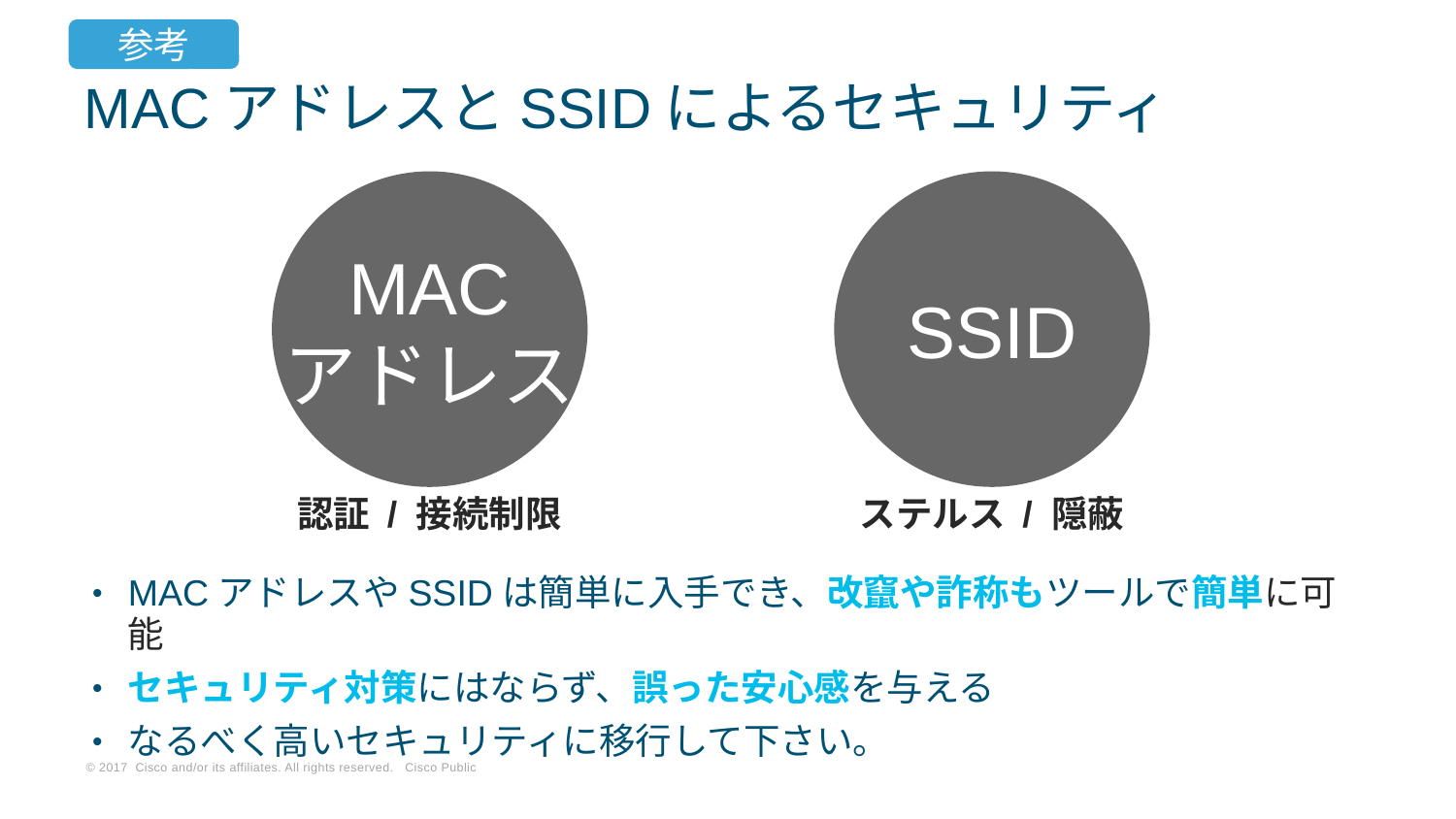

参考
# MACアドレスとSSIDによるセキュリティ
MAC
アドレス
SSID
認証 / 接続制限
ステルス / 隠蔽
MACアドレスやSSIDは簡単に入手でき、改竄や詐称もツールで簡単に可能
セキュリティ対策にはならず、誤った安心感を与える
なるべく高いセキュリティに移行して下さい。